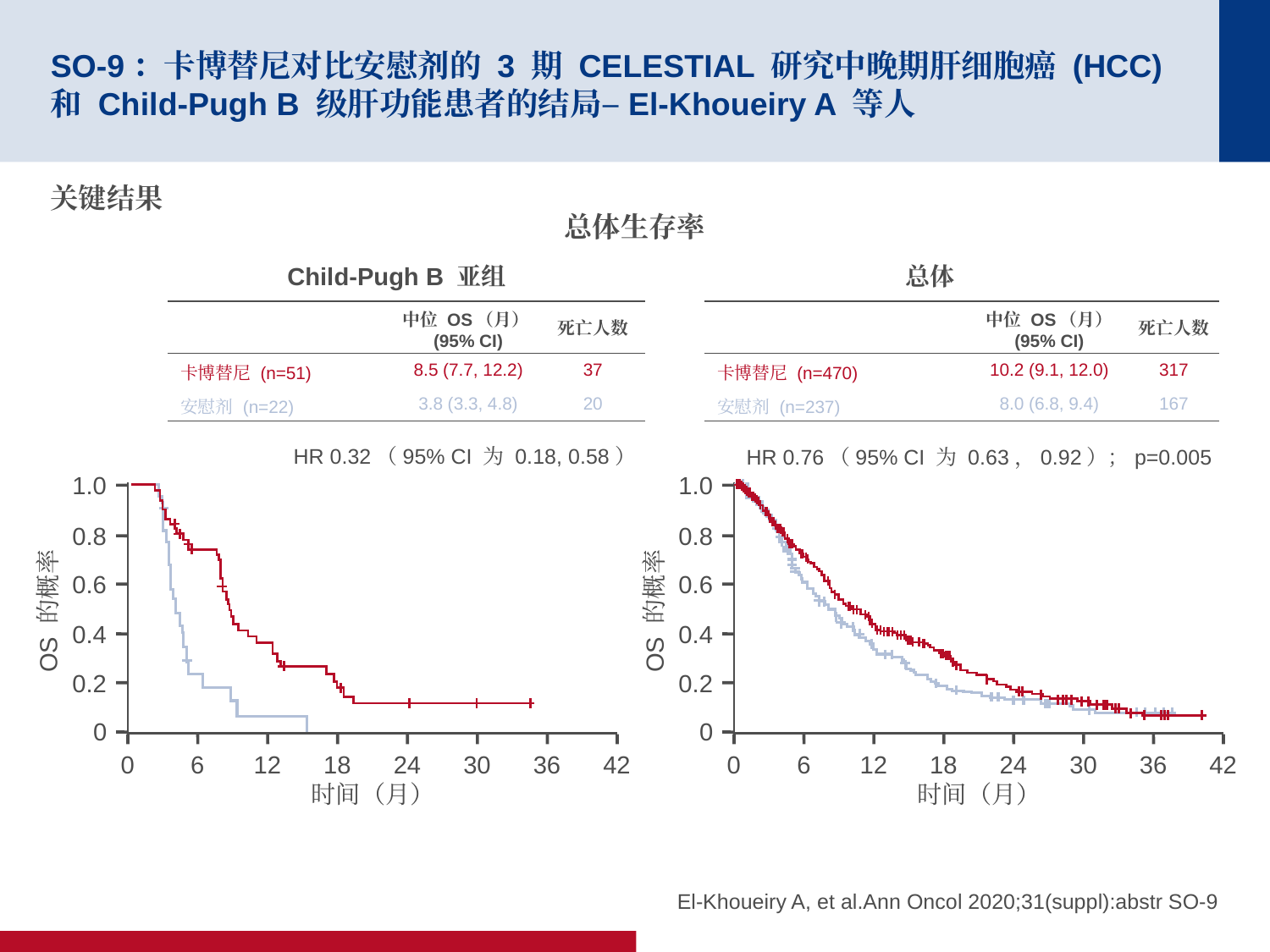

# SO-9：卡博替尼对比安慰剂的 3 期 CELESTIAL 研究中晚期肝细胞癌 (HCC) 和 Child-Pugh B 级肝功能患者的结局–El-Khoueiry A 等人
关键结果
总体生存率
Child-Pugh B 亚组
HR 0.32（95% CI 为 0.18, 0.58）
总体
HR 0.76（95% CI 为 0.63，0.92）；p=0.005
|  | 中位 OS（月）(95% CI) | 死亡人数 |
| --- | --- | --- |
| 卡博替尼 (n=51) | 8.5 (7.7, 12.2) | 37 |
| 安慰剂 (n=22) | 3.8 (3.3, 4.8) | 20 |
|  | 中位 OS（月） (95% CI) | 死亡人数 |
| --- | --- | --- |
| 卡博替尼 (n=470) | 10.2 (9.1, 12.0) | 317 |
| 安慰剂 (n=237) | 8.0 (6.8, 9.4) | 167 |
1.0

0.8

0.6

OS 的概率
0.4

0.2

0

0
6
12
18
24
30
36
42
时间（月）
1.0

0.8

0.6

OS 的概率
0.4

0.2

0

0
6
12
18
24
30
36
42
时间（月）

El-Khoueiry A, et al.Ann Oncol 2020;31(suppl):abstr SO-9